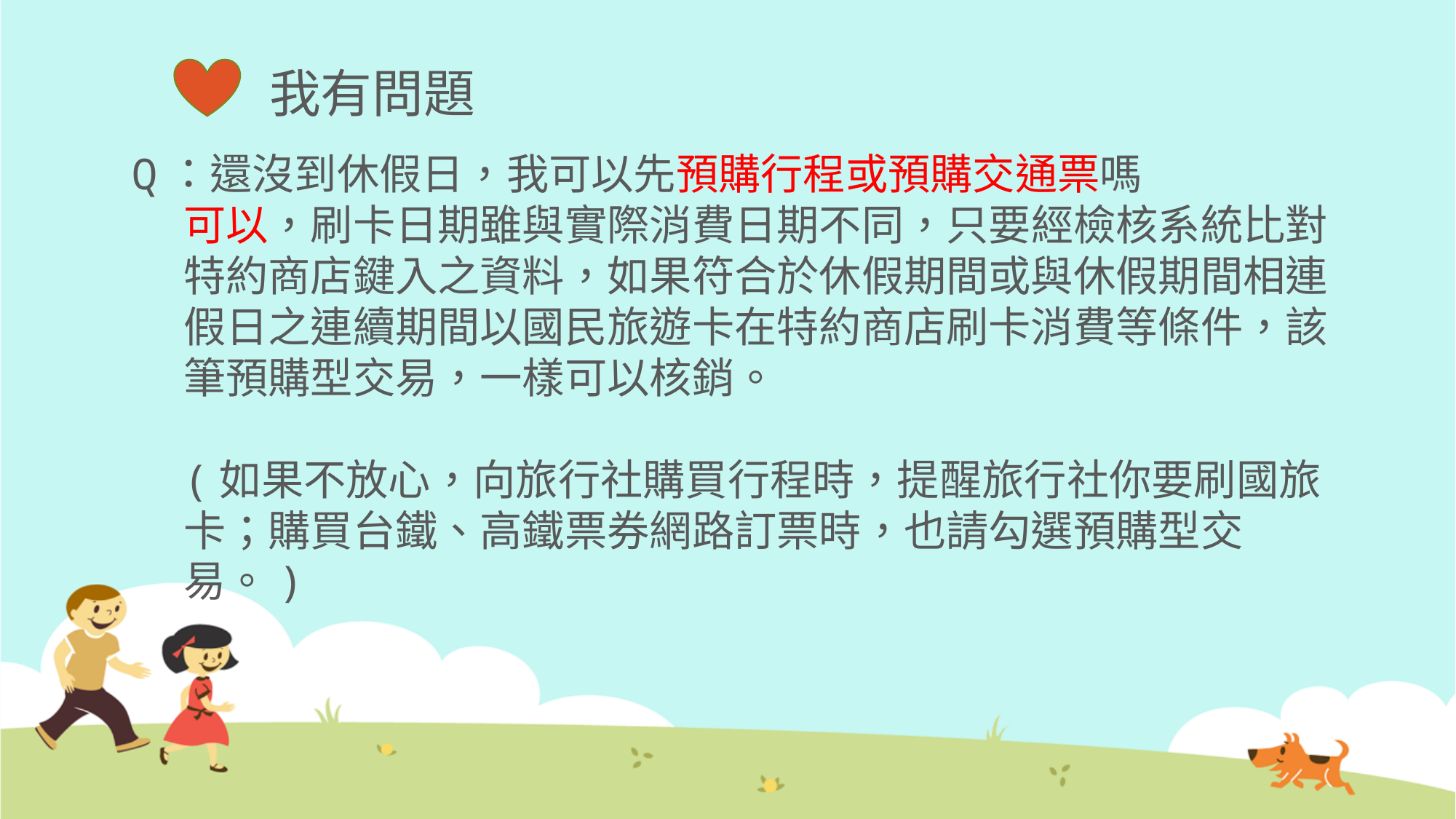

# 我有問題

Q：還沒到休假日，我可以先預購行程或預購交通票嗎
可以，刷卡日期雖與實際消費日期不同，只要經檢核系統比對特約商店鍵入之資料，如果符合於休假期間或與休假期間相連假日之連續期間以國民旅遊卡在特約商店刷卡消費等條件，該筆預購型交易，一樣可以核銷。

(如果不放心，向旅行社購買行程時，提醒旅行社你要刷國旅卡；購買台鐵、高鐵票券網路訂票時，也請勾選預購型交易。)